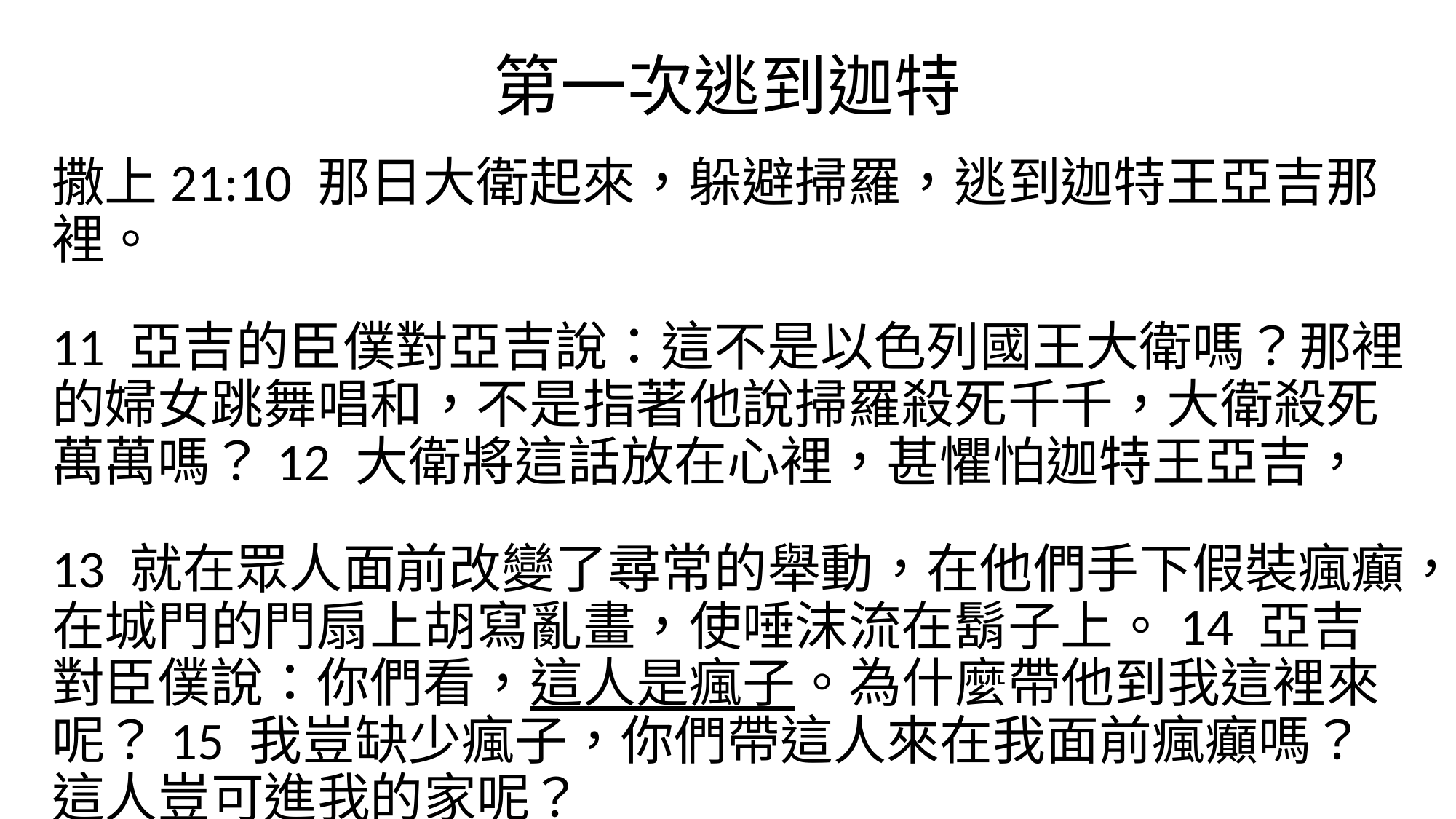

# 第一次逃到迦特
撒上21:10 那日大衛起來，躲避掃羅，逃到迦特王亞吉那裡。

11 亞吉的臣僕對亞吉說：這不是以色列國王大衛嗎？那裡的婦女跳舞唱和，不是指著他說掃羅殺死千千，大衛殺死萬萬嗎？12 大衛將這話放在心裡，甚懼怕迦特王亞吉，

13 就在眾人面前改變了尋常的舉動，在他們手下假裝瘋癲，在城門的門扇上胡寫亂畫，使唾沫流在鬍子上。14 亞吉對臣僕說：你們看，這人是瘋子。為什麼帶他到我這裡來呢？15 我豈缺少瘋子，你們帶這人來在我面前瘋癲嗎？這人豈可進我的家呢？